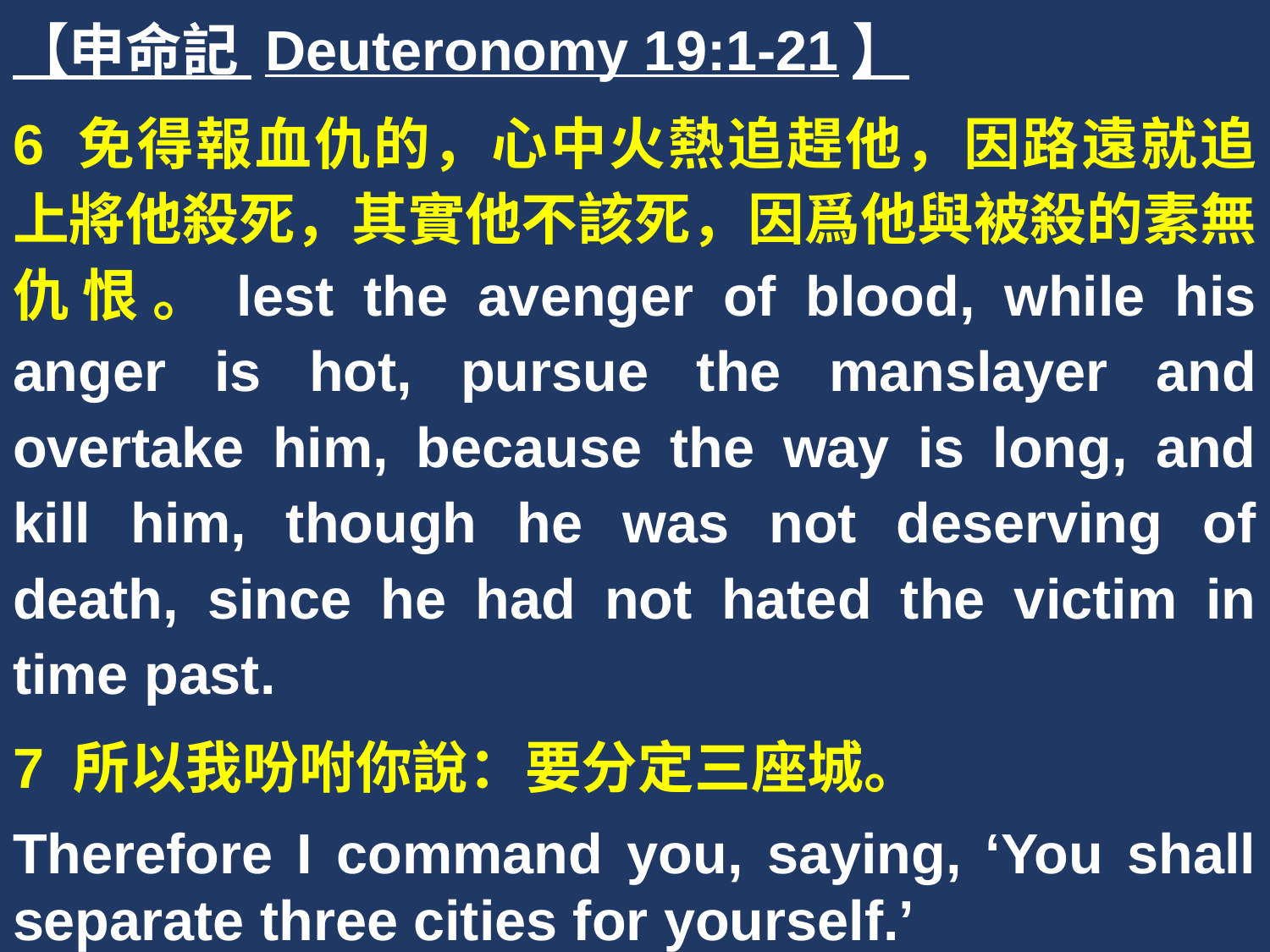

【申命記 Deuteronomy 19:1-21】
6 免得報血仇的，心中火熱追趕他，因路遠就追上將他殺死，其實他不該死，因爲他與被殺的素無仇恨。lest the avenger of blood, while his anger is hot, pursue the manslayer and overtake him, because the way is long, and kill him, though he was not deserving of death, since he had not hated the victim in time past.
7 所以我吩咐你說：要分定三座城。
Therefore I command you, saying, ‘You shall separate three cities for yourself.’